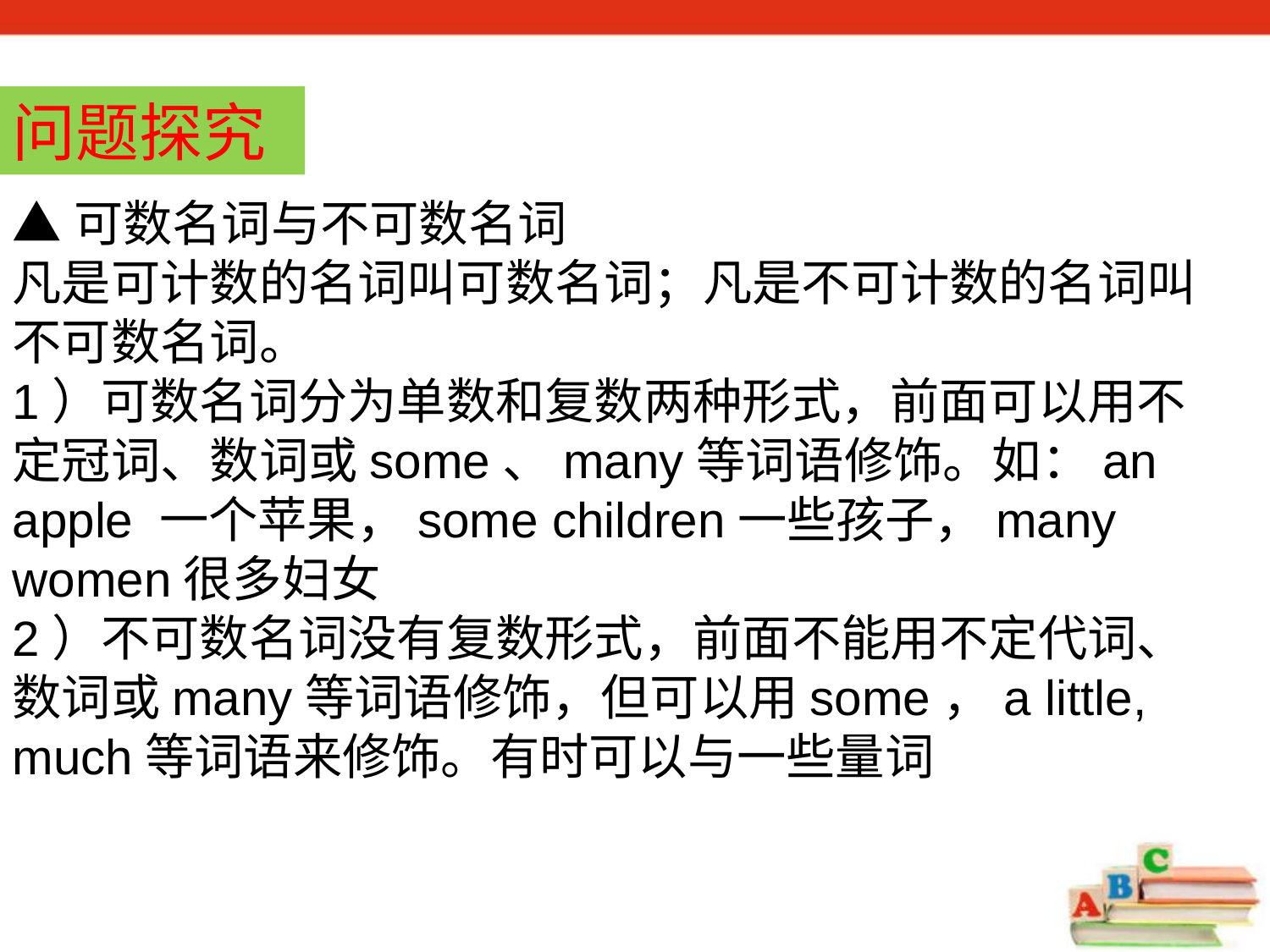

问题探究
▲可数名词与不可数名词
凡是可计数的名词叫可数名词；凡是不可计数的名词叫不可数名词。
1）可数名词分为单数和复数两种形式，前面可以用不定冠词、数词或some、many等词语修饰。如：an apple 一个苹果，some children一些孩子，many women很多妇女
2）不可数名词没有复数形式，前面不能用不定代词、数词或many等词语修饰，但可以用some，a little, much等词语来修饰。有时可以与一些量词